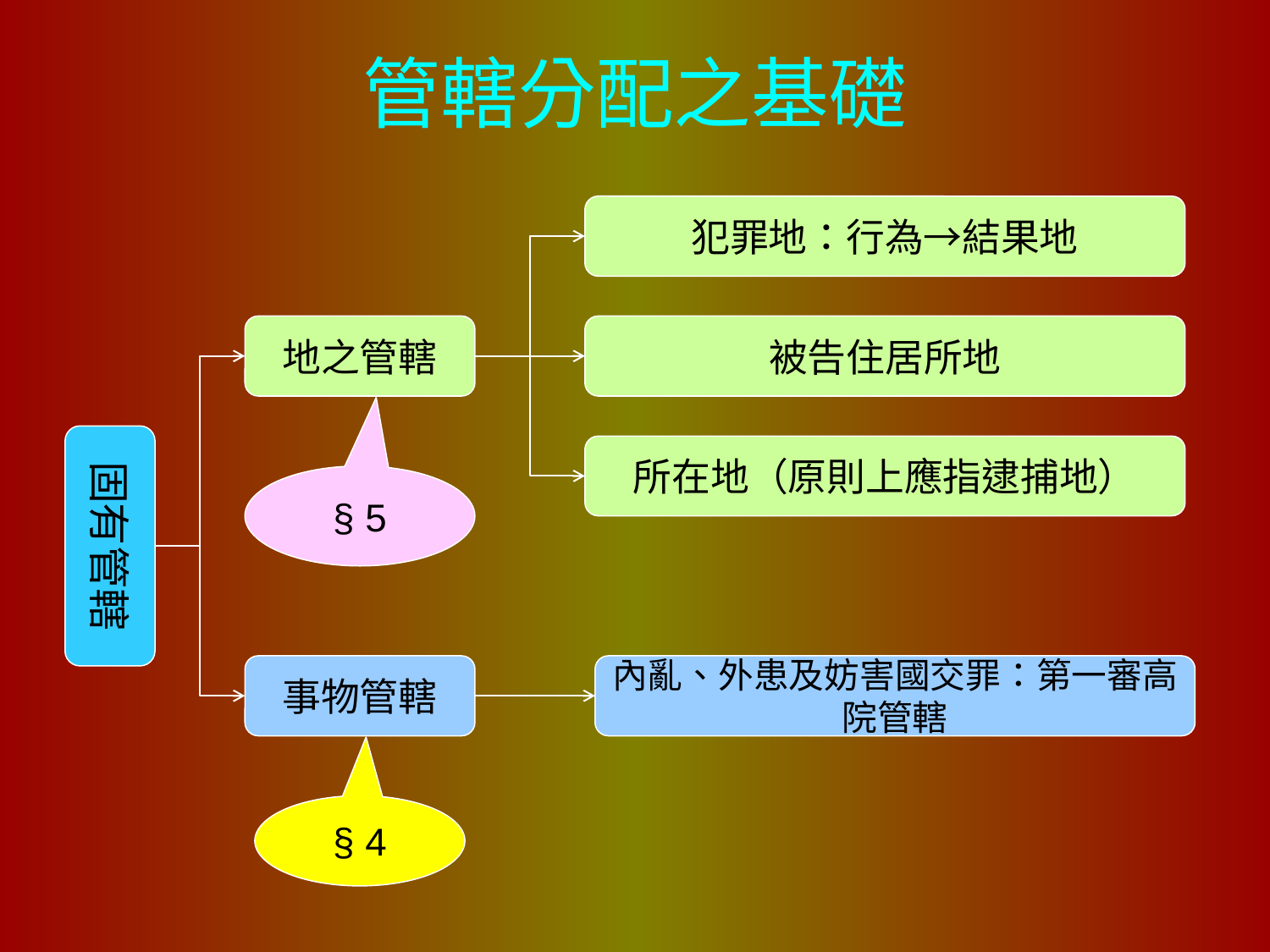

# 管轄分配之基礎
犯罪地：行為→結果地
地之管轄
被告住居所地
固有管轄
所在地（原則上應指逮捕地）
§ 5
事物管轄
內亂、外患及妨害國交罪：第一審高院管轄
§ 4